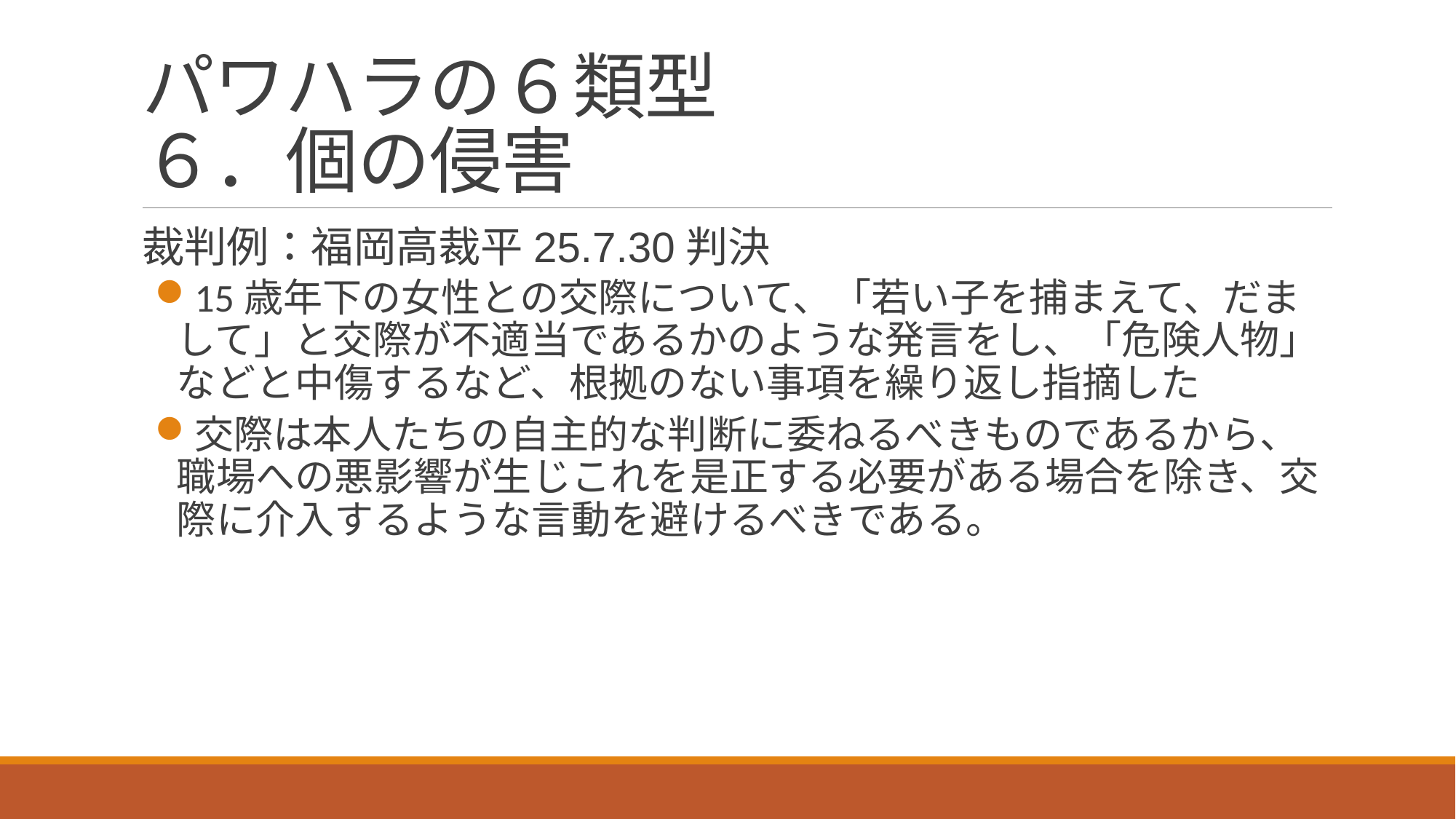

# パワハラの６類型 ６．個の侵害
裁判例：福岡高裁平25.7.30判決
15歳年下の女性との交際について、「若い子を捕まえて、だまして」と交際が不適当であるかのような発言をし、「危険人物」などと中傷するなど、根拠のない事項を繰り返し指摘した
交際は本人たちの自主的な判断に委ねるべきものであるから、職場への悪影響が生じこれを是正する必要がある場合を除き、交際に介入するような言動を避けるべきである。